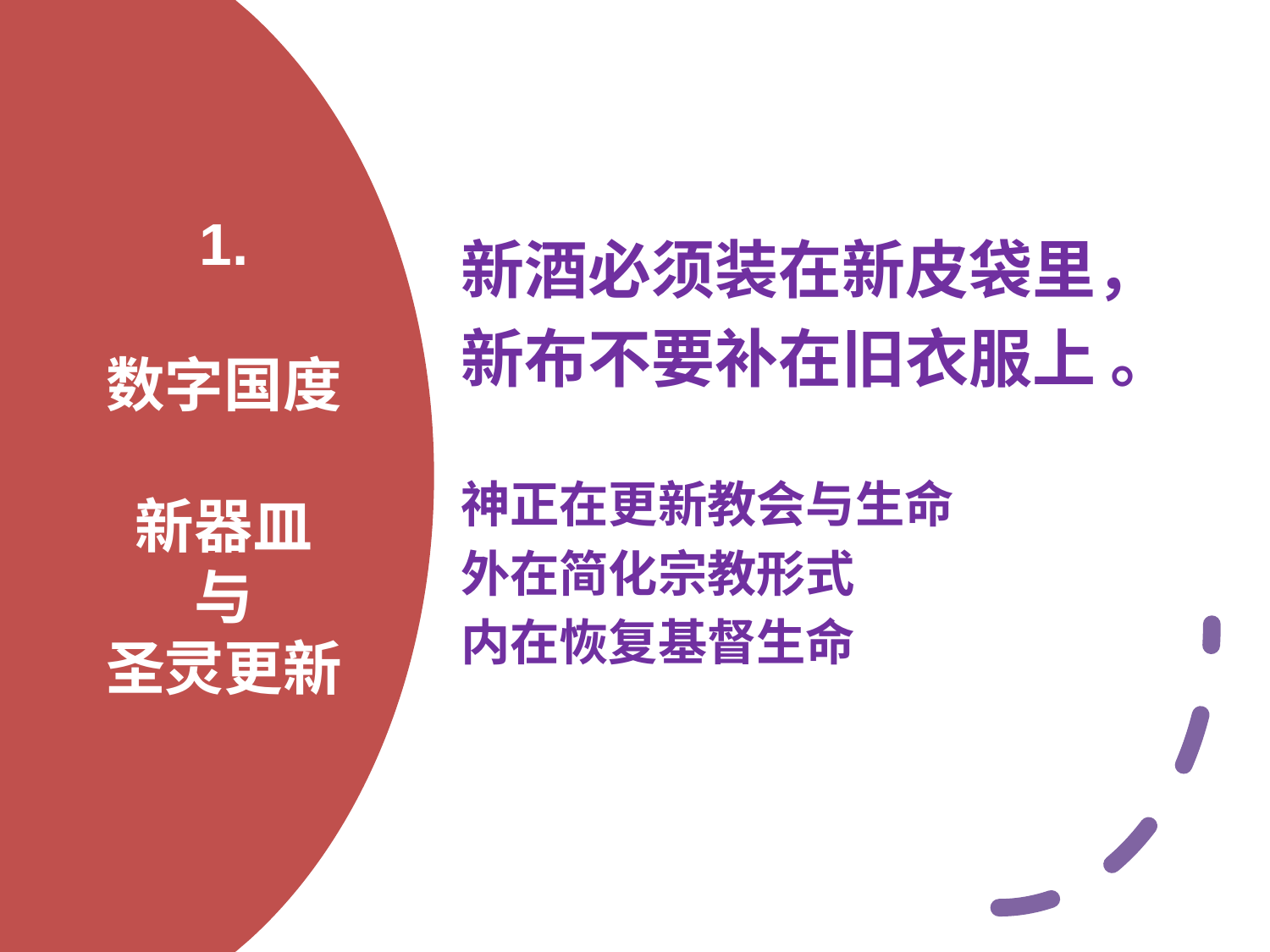

新酒必须装在新皮袋里，
新布不要补在旧衣服上 。

神正在更新教会与生命
外在简化宗教形式
内在恢复基督生命

# 1. 数字国度 新器皿 与 圣灵更新